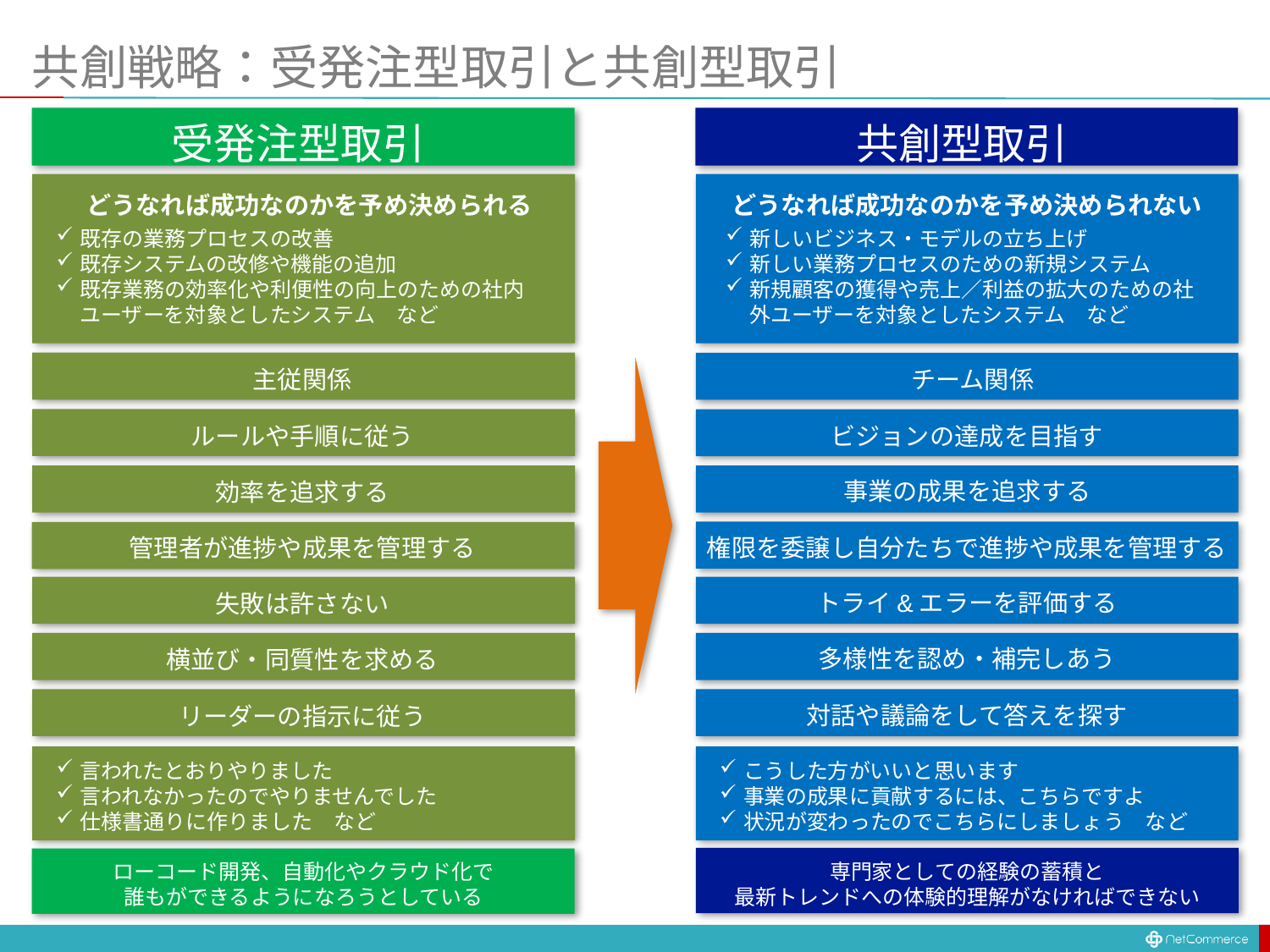

# 共創戦略：受発注型取引と共創型取引

共創型取引

どうなれば成功なのかを予め決められない
新しいビジネス・モデルの立ち上げ
新しい業務プロセスのための新規システム
新規顧客の獲得や売上／利益の拡大のための社外ユーザーを対象としたシステム　など

 チーム関係

ビジョンの達成を目指す

事業の成果を追求する

権限を委譲し自分たちで進捗や成果を管理する

トライ&エラーを評価する

多様性を認め・補完しあう

対話や議論をして答えを探す

こうした方がいいと思います
事業の成果に貢献するには、こちらですよ
状況が変わったのでこちらにしましょう　など

専門家としての経験の蓄積と
最新トレンドへの体験的理解がなければできない
受発注型取引

 どうなれば成功なのかを予め決められる
既存の業務プロセスの改善
既存システムの改修や機能の追加
既存業務の効率化や利便性の向上のための社内ユーザーを対象としたシステム　など

主従関係

ルールや手順に従う

効率を追求する

管理者が進捗や成果を管理する

失敗は許さない

横並び・同質性を求める

リーダーの指示に従う

言われたとおりやりました
言われなかったのでやりませんでした
仕様書通りに作りました　など

ローコード開発、自動化やクラウド化で
誰もができるようになろうとしている